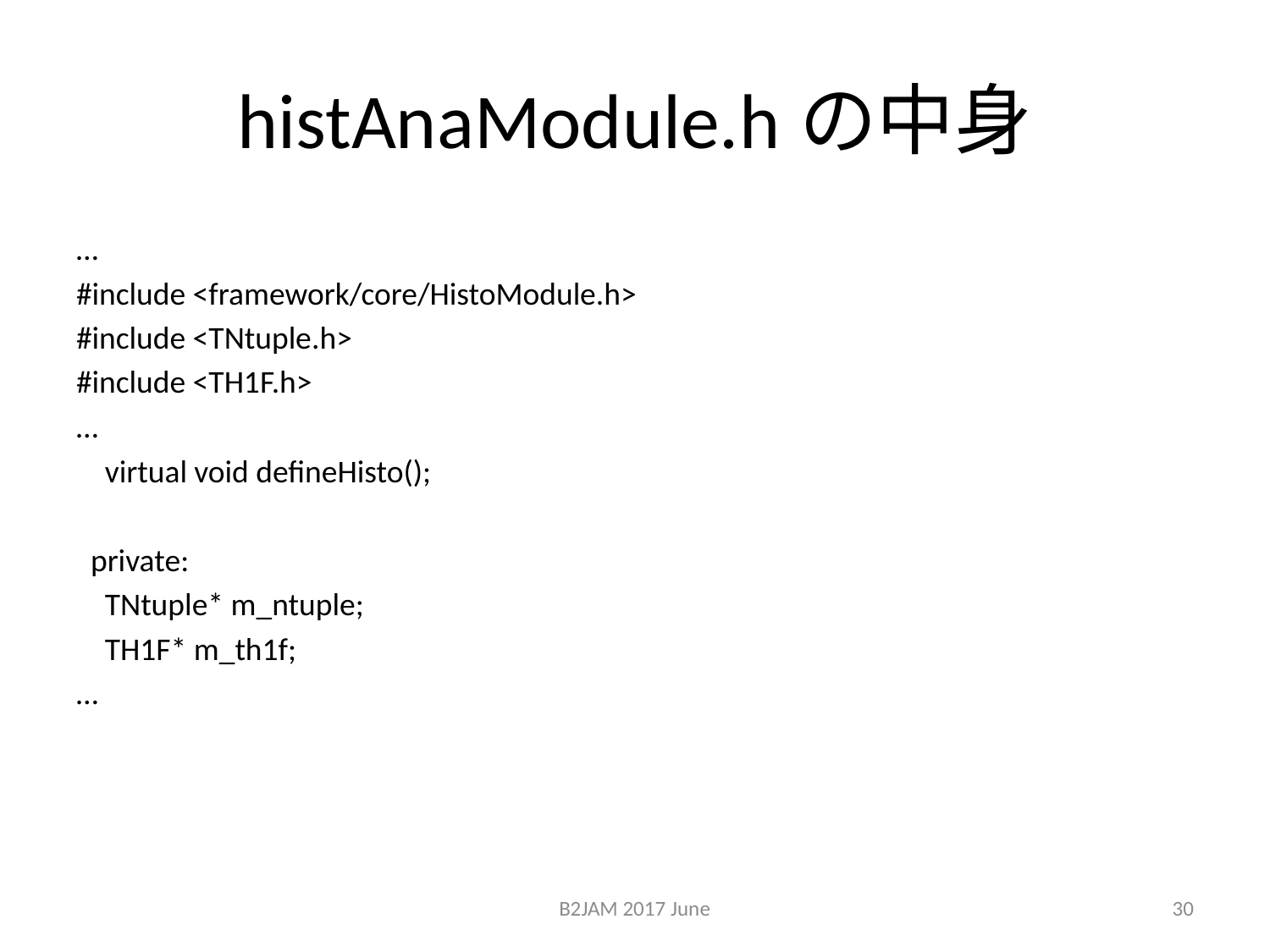

# histAnaModule.hの中身
…
#include <framework/core/HistoModule.h>
#include <TNtuple.h>
#include <TH1F.h>
…
    virtual void defineHisto();

  private:
    TNtuple* m_ntuple;
    TH1F* m_th1f;
…

B2JAM 2017 June
30